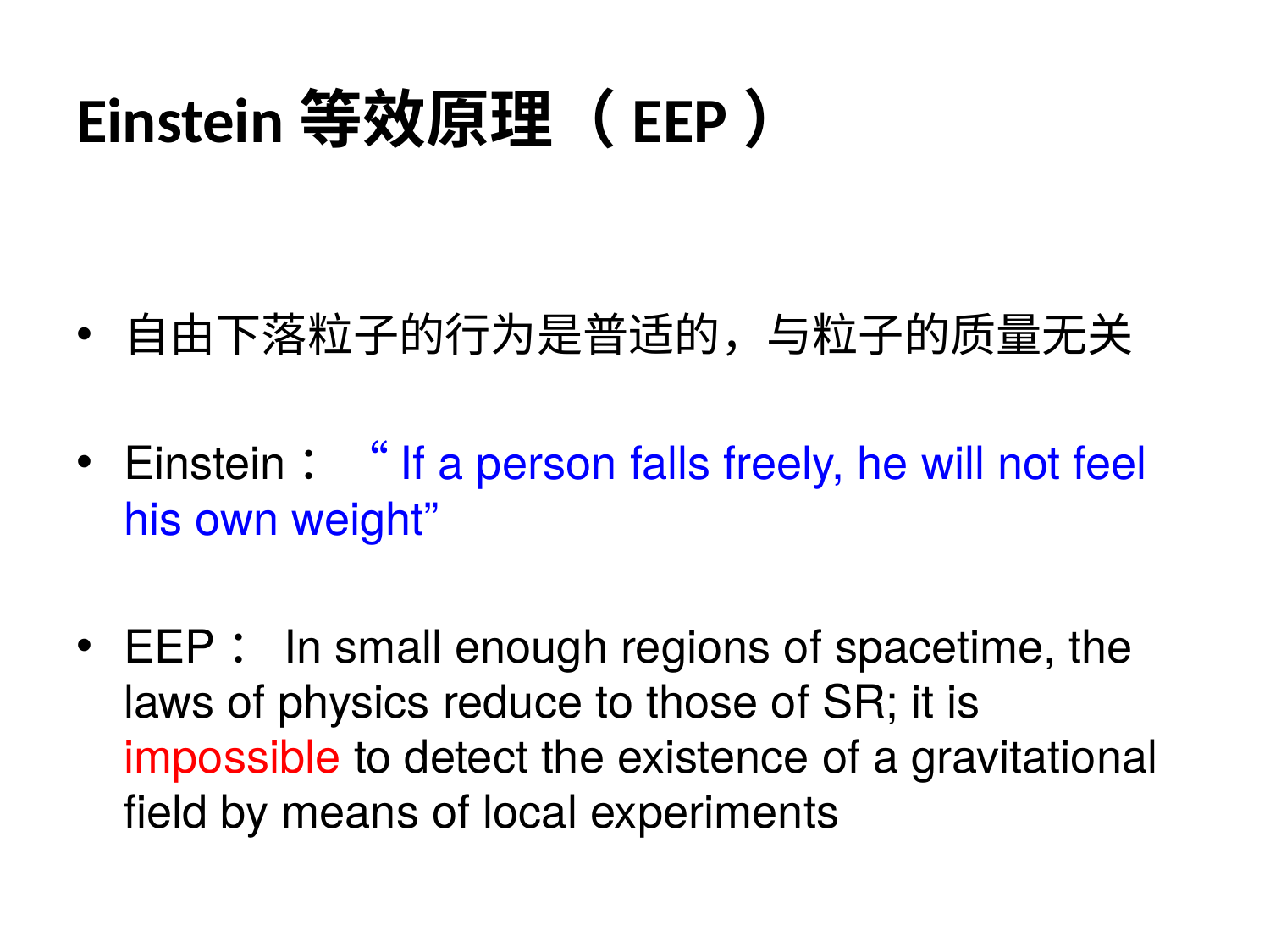

# Einstein等效原理（EEP）

自由下落粒子的行为是普适的，与粒子的质量无关

Einstein：“If a person falls freely, he will not feel his own weight”

EEP：In small enough regions of spacetime, the laws of physics reduce to those of SR; it is impossible to detect the existence of a gravitational field by means of local experiments